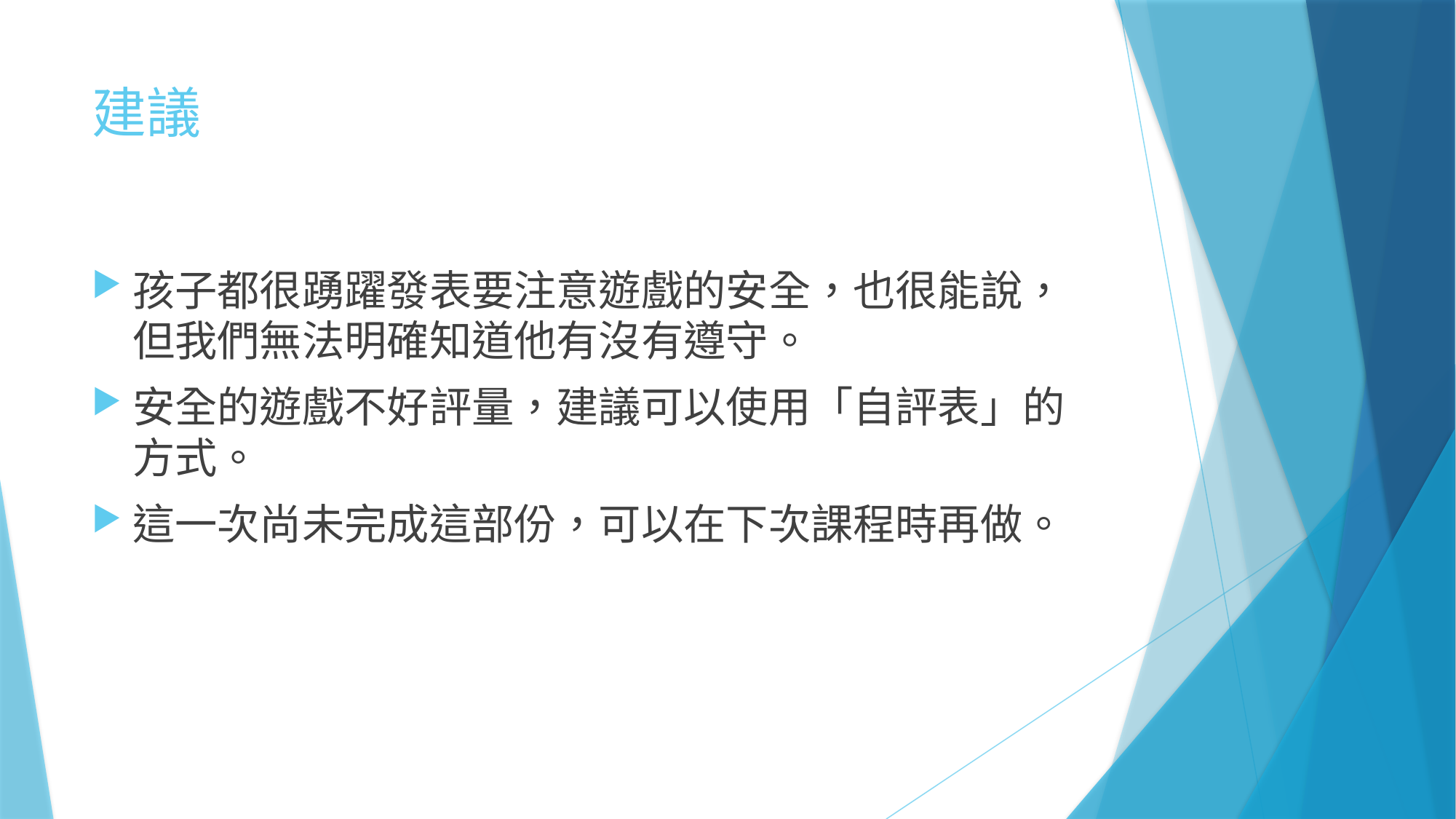

# 建議
孩子都很踴躍發表要注意遊戲的安全，也很能說，但我們無法明確知道他有沒有遵守。
安全的遊戲不好評量，建議可以使用「自評表」的方式。
這一次尚未完成這部份，可以在下次課程時再做。